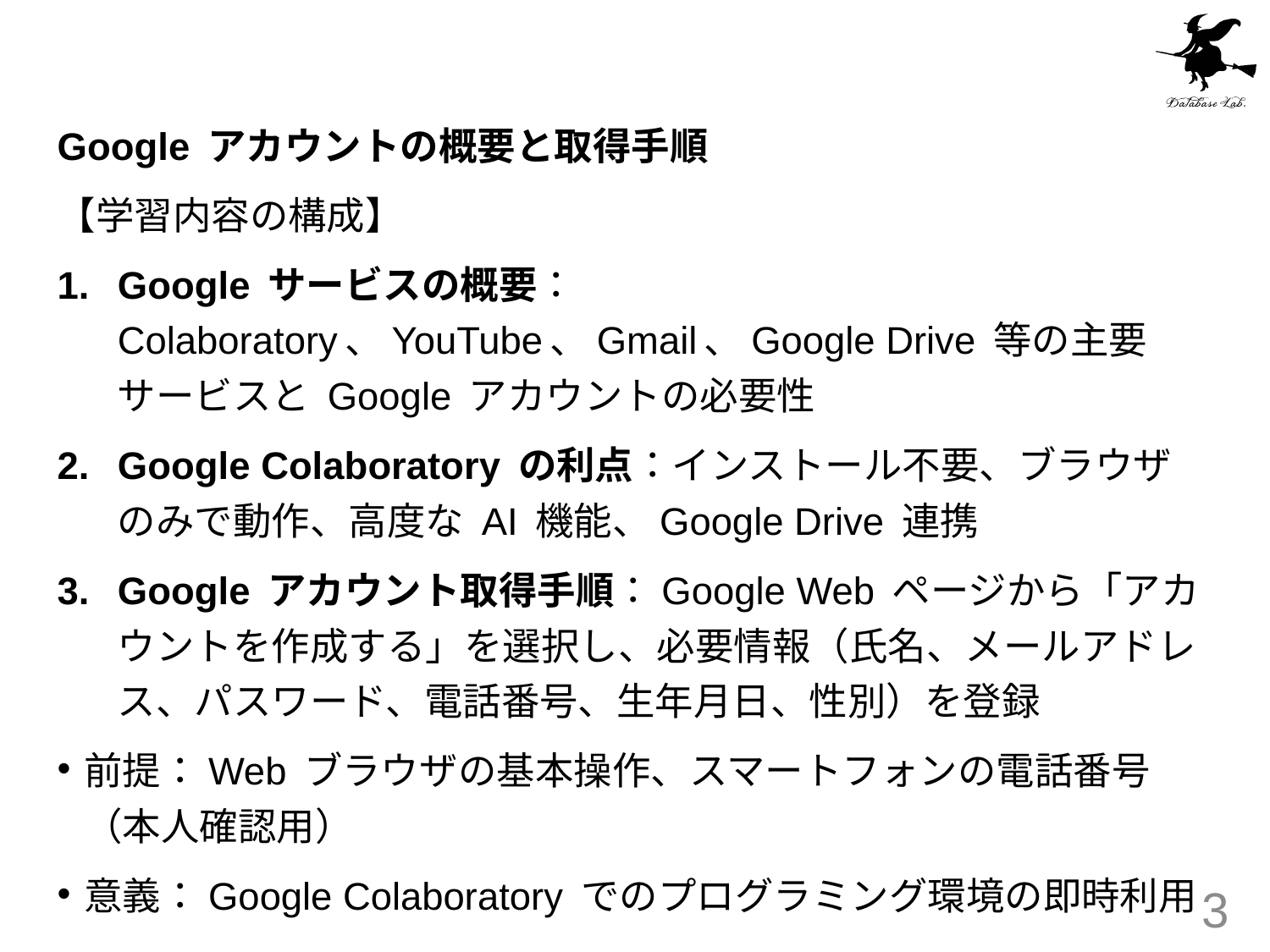

#
Google アカウントの概要と取得手順
【学習内容の構成】
Google サービスの概要：Colaboratory、YouTube、Gmail、Google Drive 等の主要サービスと Google アカウントの必要性
Google Colaboratory の利点：インストール不要、ブラウザのみで動作、高度な AI 機能、Google Drive 連携
Google アカウント取得手順：Google Web ページから「アカウントを作成する」を選択し、必要情報（氏名、メールアドレス、パスワード、電話番号、生年月日、性別）を登録
前提：Web ブラウザの基本操作、スマートフォンの電話番号（本人確認用）
意義：Google Colaboratory でのプログラミング環境の即時利用

3